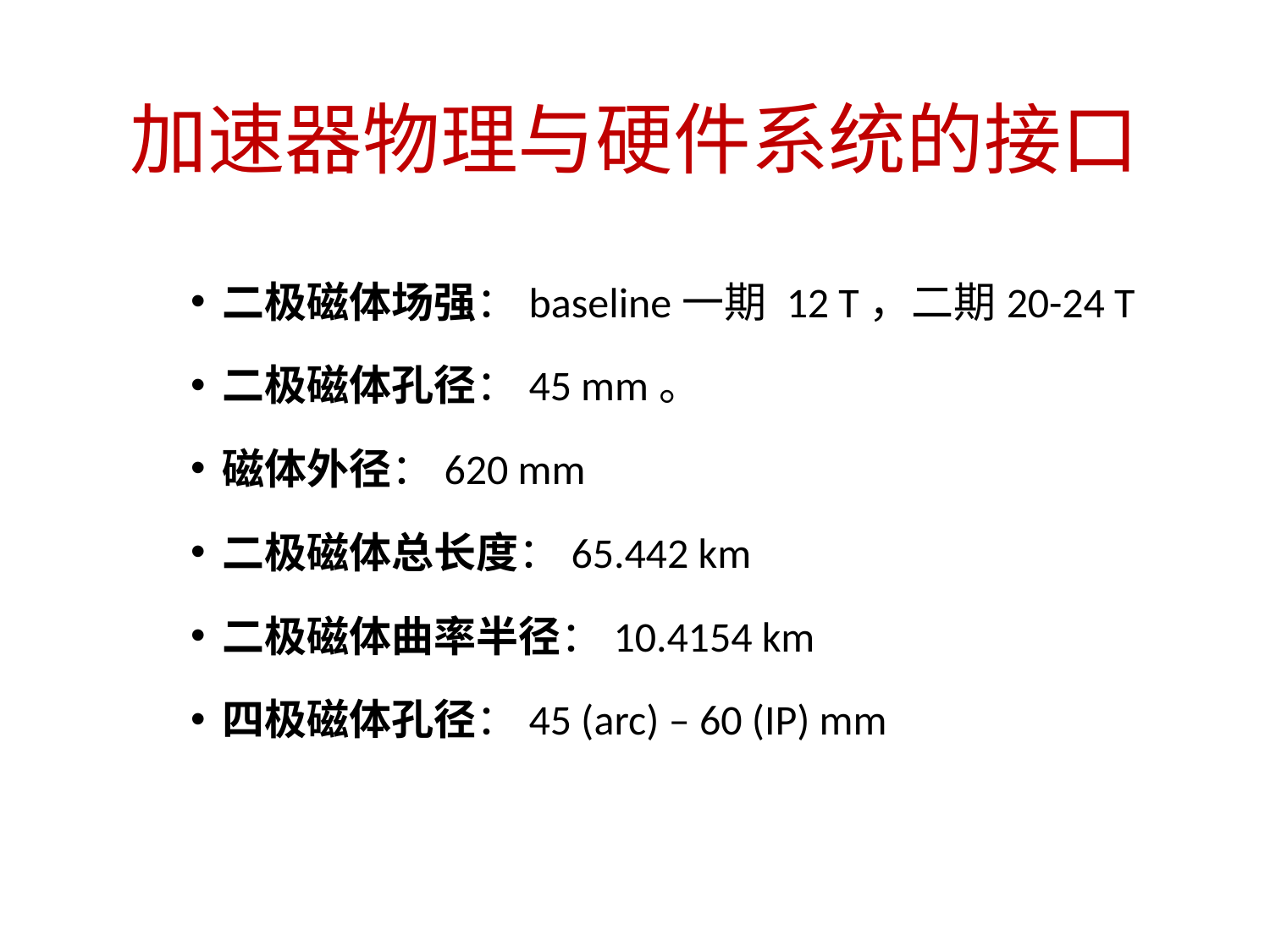

# 加速器物理与硬件系统的接口
二极磁体场强：baseline一期 12 T，二期20-24 T
二极磁体孔径：45 mm。
磁体外径：620 mm
二极磁体总长度：65.442 km
二极磁体曲率半径：10.4154 km
四极磁体孔径：45 (arc) – 60 (IP) mm